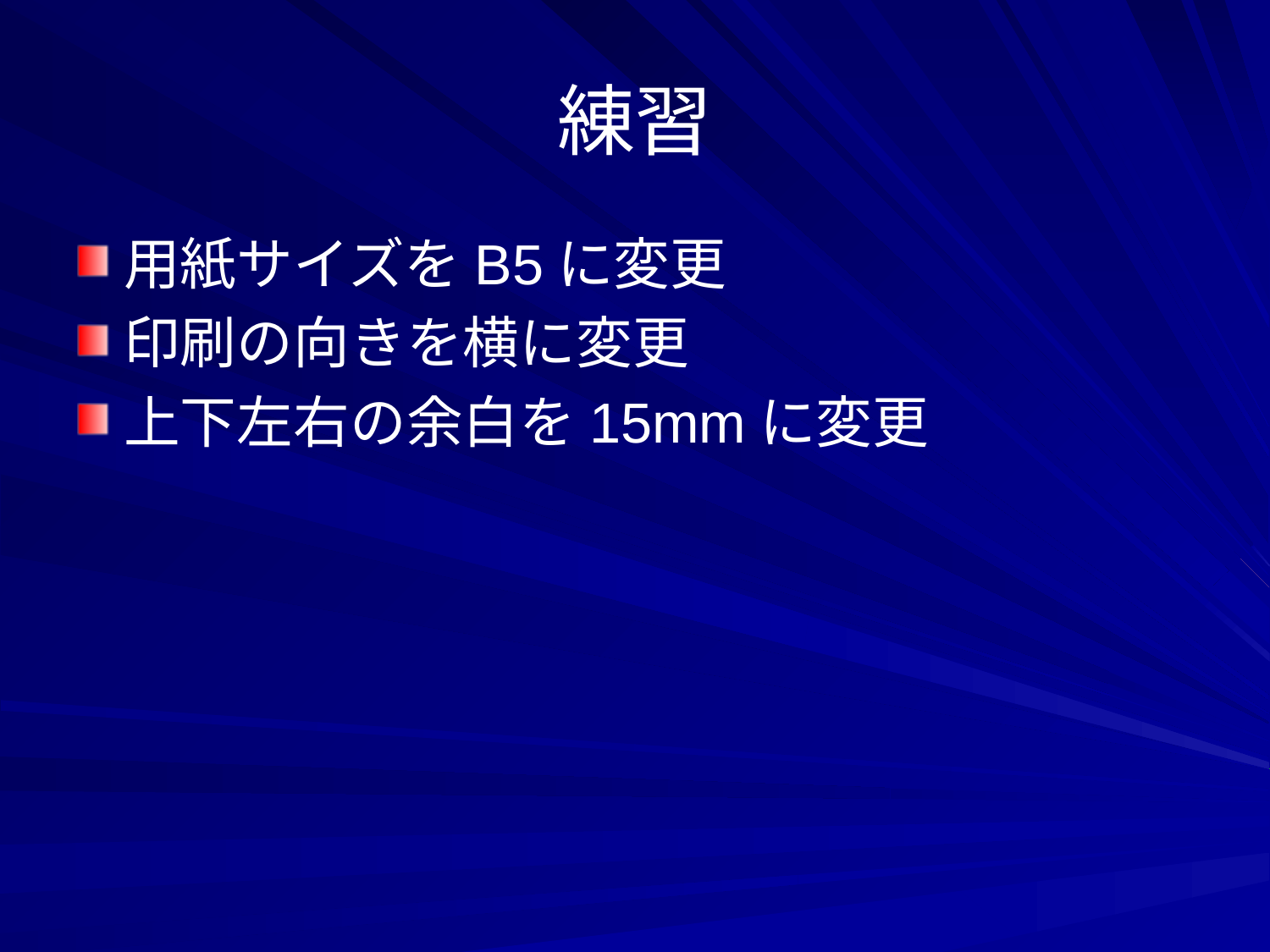

# 練習
用紙サイズをB5に変更
印刷の向きを横に変更
上下左右の余白を15mmに変更